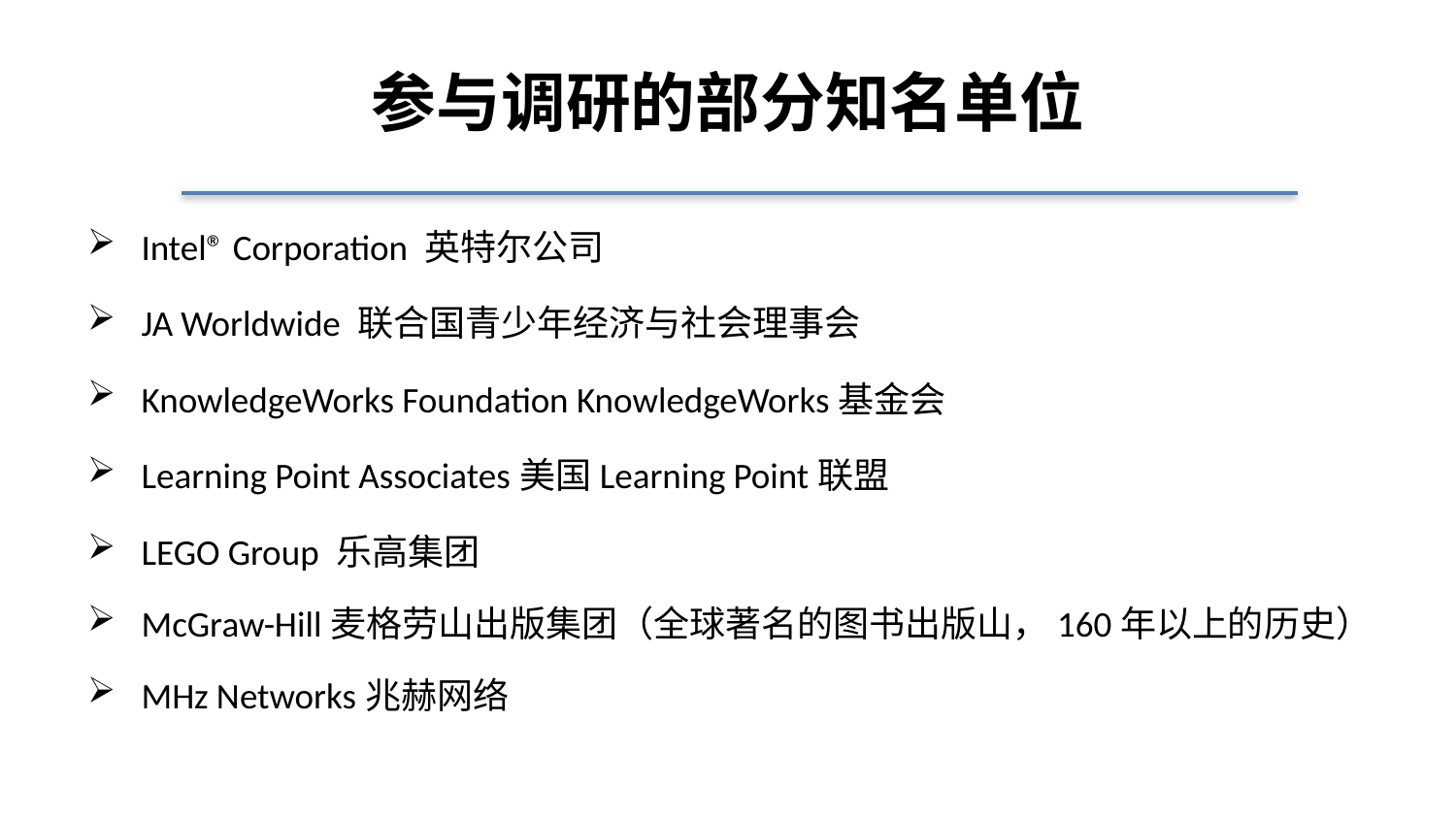

# 参与调研的部分知名单位
Intel® Corporation 英特尔公司
JA Worldwide 联合国青少年经济与社会理事会
KnowledgeWorks Foundation KnowledgeWorks基金会
Learning Point Associates美国Learning Point联盟
LEGO Group 乐高集团
McGraw-Hill麦格劳山出版集团（全球著名的图书出版山，160年以上的历史）
MHz Networks兆赫网络